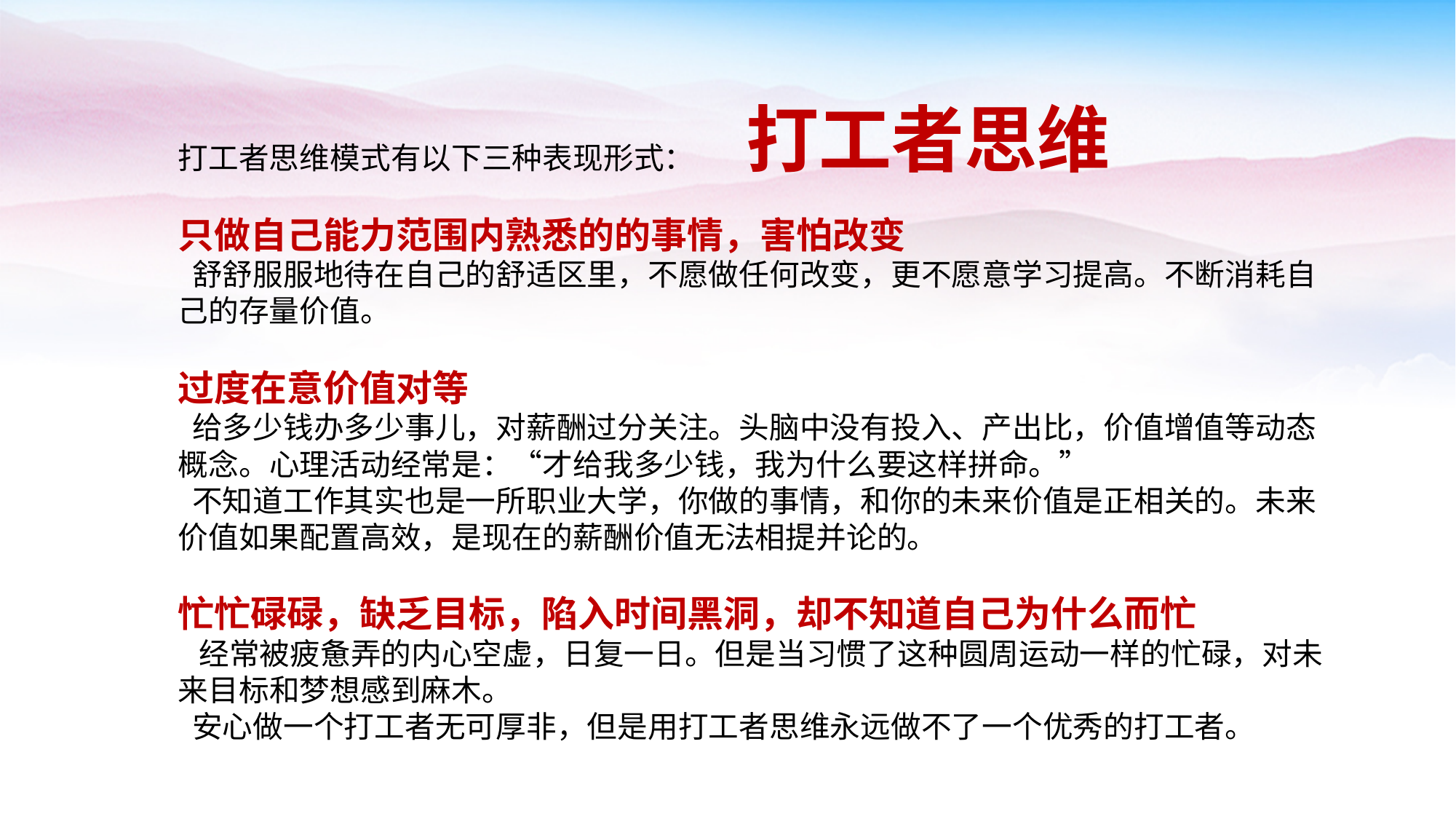

打工者思维
打工者思维模式有以下三种表现形式：

只做自己能力范围内熟悉的的事情，害怕改变
 舒舒服服地待在自己的舒适区里，不愿做任何改变，更不愿意学习提高。不断消耗自己的存量价值。

过度在意价值对等
 给多少钱办多少事儿，对薪酬过分关注。头脑中没有投入、产出比，价值增值等动态概念。心理活动经常是：“才给我多少钱，我为什么要这样拼命。”
 不知道工作其实也是一所职业大学，你做的事情，和你的未来价值是正相关的。未来价值如果配置高效，是现在的薪酬价值无法相提并论的。

忙忙碌碌，缺乏目标，陷入时间黑洞，却不知道自己为什么而忙
  经常被疲惫弄的内心空虚，日复一日。但是当习惯了这种圆周运动一样的忙碌，对未来目标和梦想感到麻木。
 安心做一个打工者无可厚非，但是用打工者思维永远做不了一个优秀的打工者。